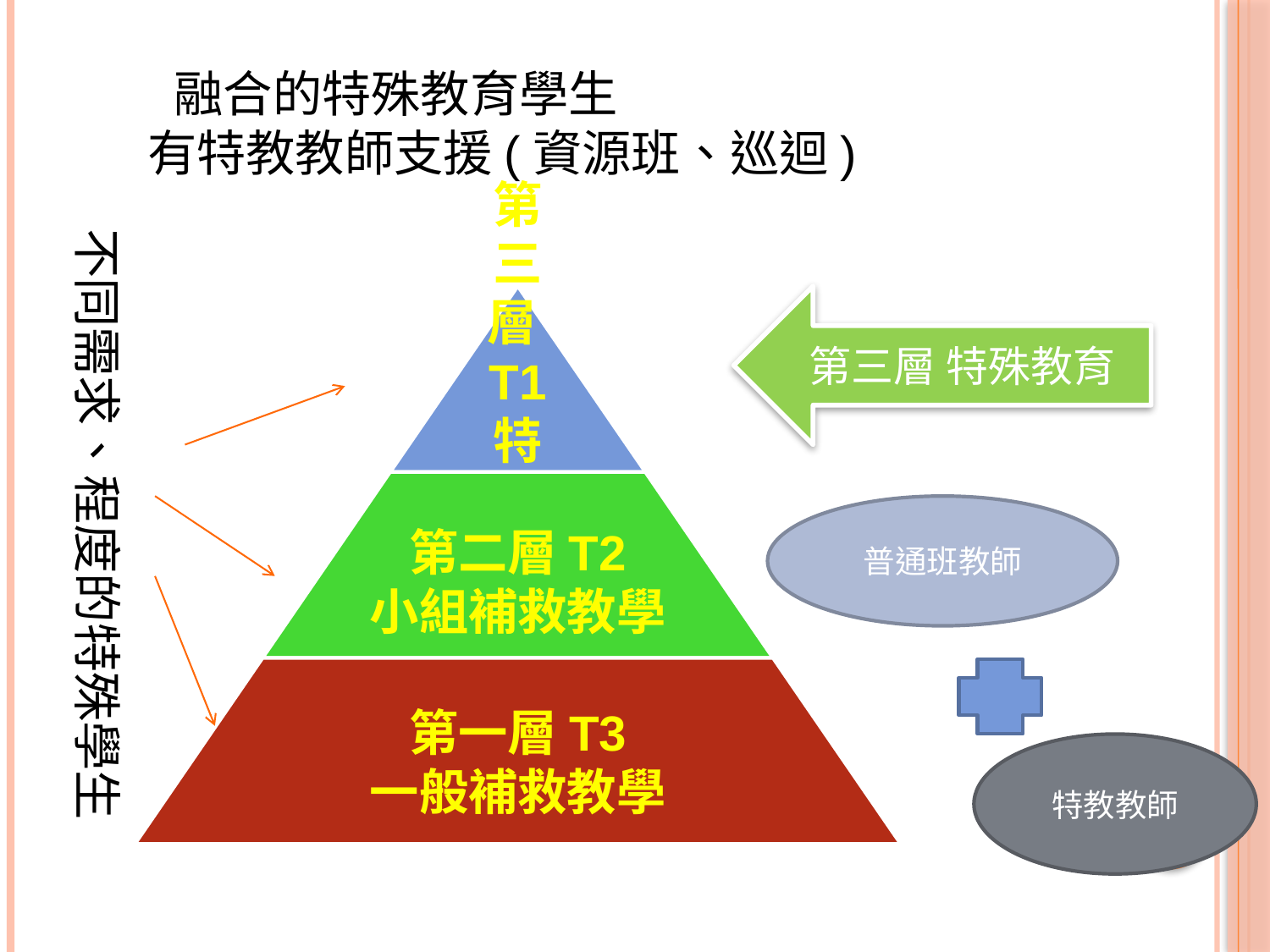

融合的特殊教育學生
有特教教師支援(資源班、巡迴)
不同需求、程度的特殊學生
第三層 特殊教育
第三層T1
特殊教育
第二層T2
小組補救教學
第一層T3
一般補救教學
普通班教師

特教教師